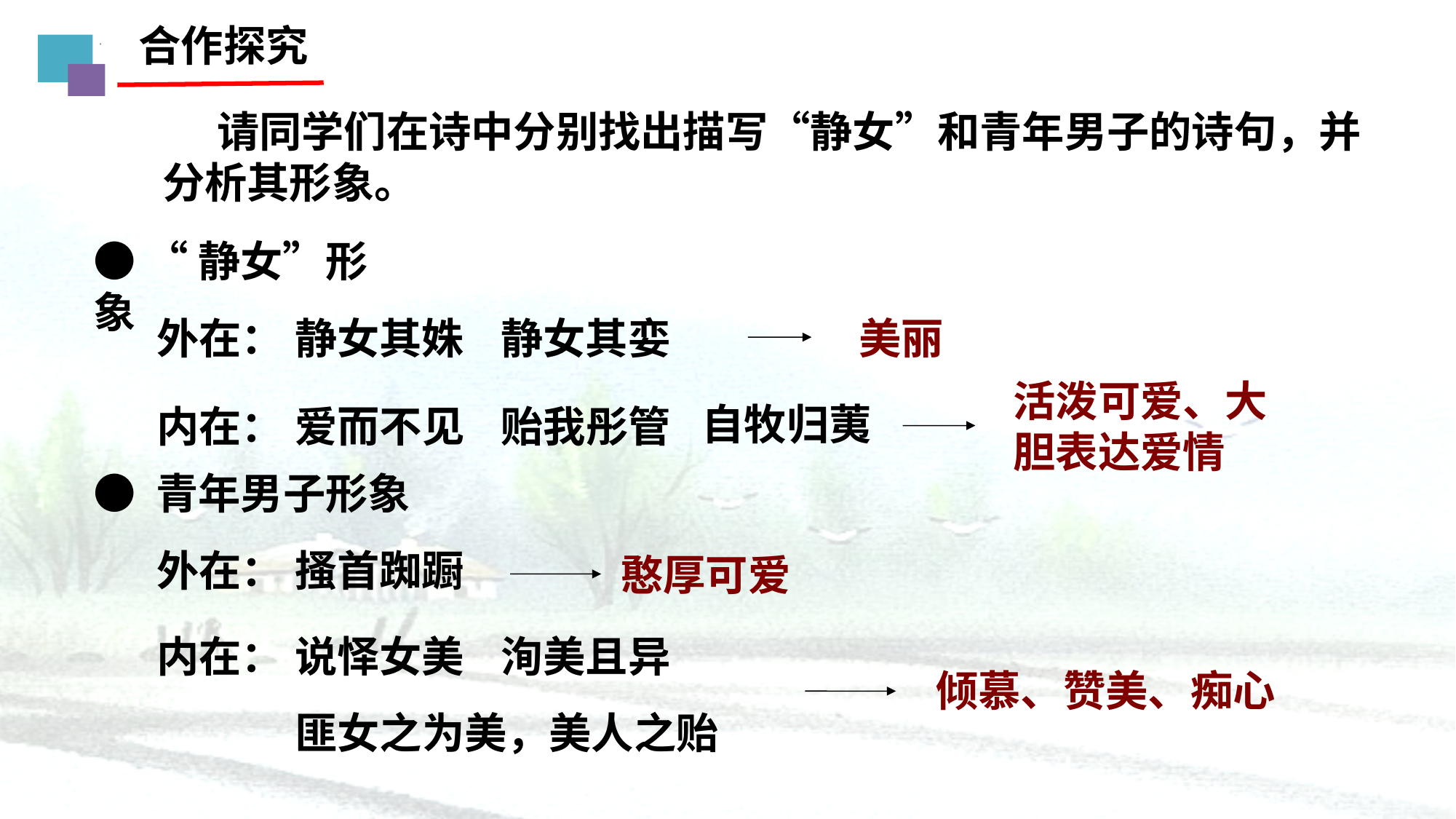

合作探究

请同学们在诗中分别找出描写“静女”和青年男子的诗句，并分析其形象。
● “静女”形象
外在：
静女其姝
静女其娈
美丽

活泼可爱、大胆表达爱情
自牧归荑
内在：
爱而不见
贻我彤管

● 青年男子形象
外在：
搔首踟蹰
憨厚可爱

内在：
说怿女美
洵美且异
倾慕、赞美、痴心

匪女之为美，美人之贻